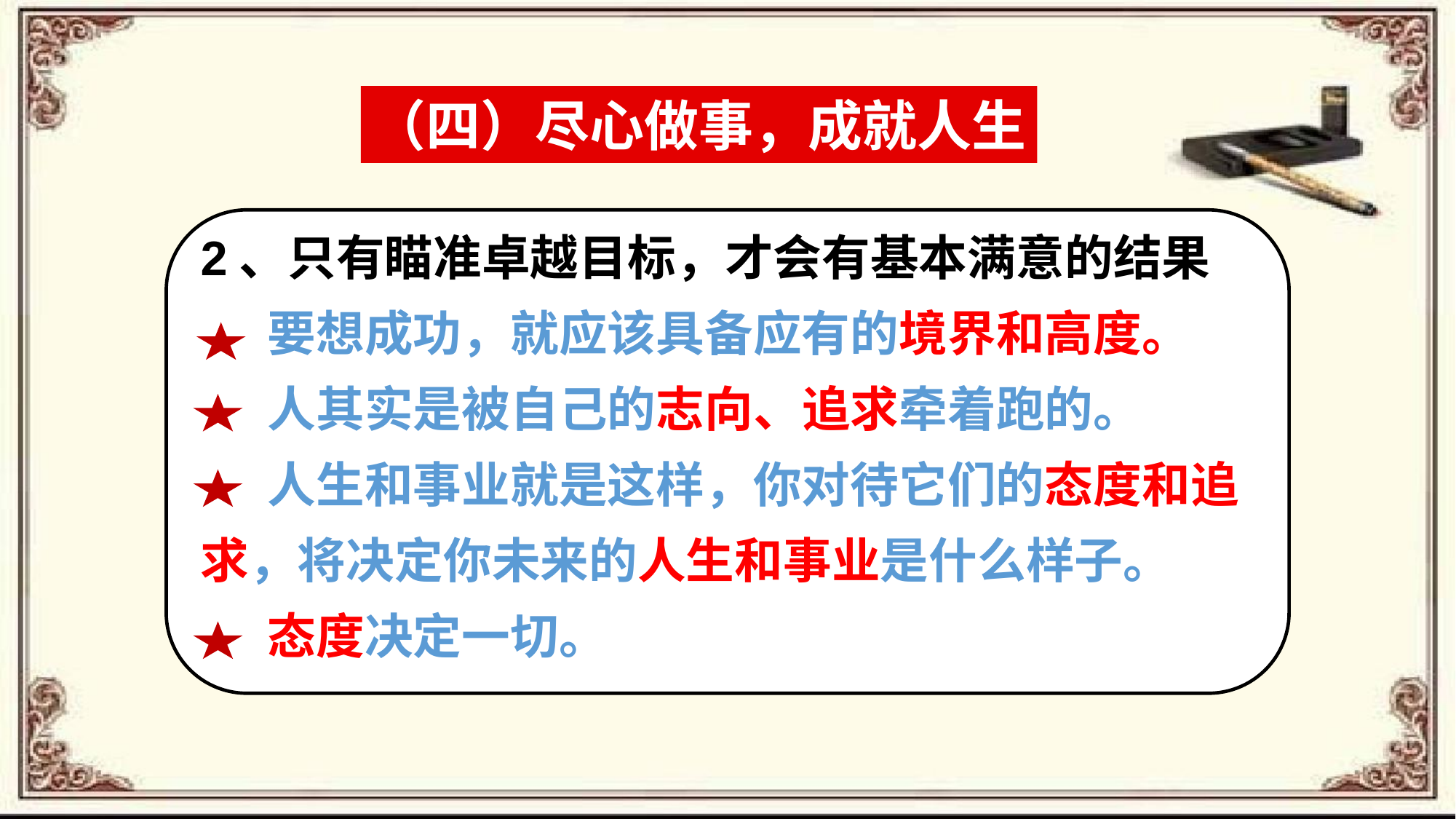

（四）尽心做事，成就人生

2、只有瞄准卓越目标，才会有基本满意的结果
     要想成功，就应该具备应有的境界和高度。
     人其实是被自己的志向、追求牵着跑的。
     人生和事业就是这样，你对待它们的态度和追求，将决定你未来的人生和事业是什么样子。
     态度决定一切。